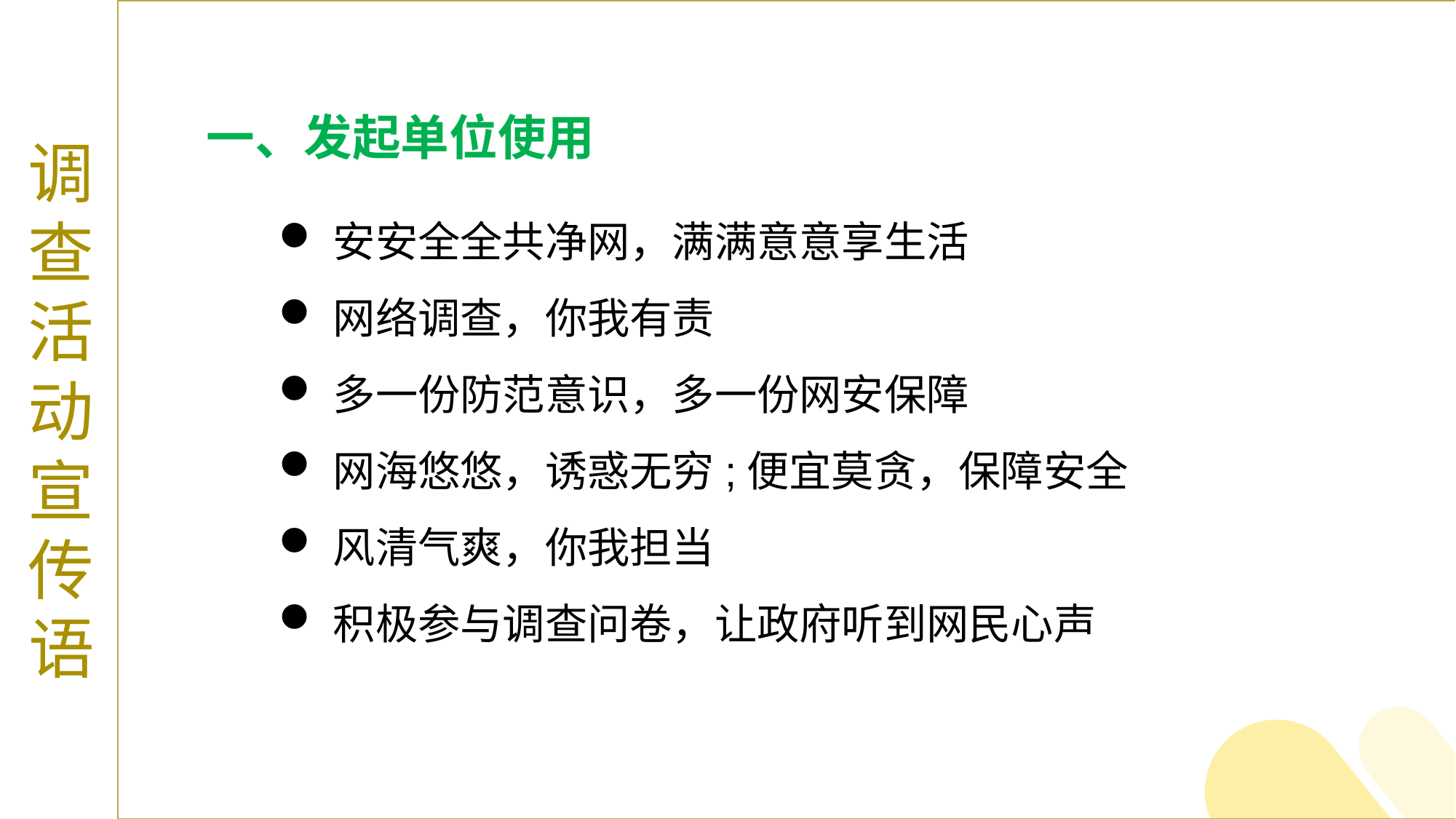

一、发起单位使用
调查活动宣传语
安安全全共净网，满满意意享生活
网络调查，你我有责
多一份防范意识，多一份网安保障
网海悠悠，诱惑无穷;便宜莫贪，保障安全
风清气爽，你我担当
积极参与调查问卷，让政府听到网民心声